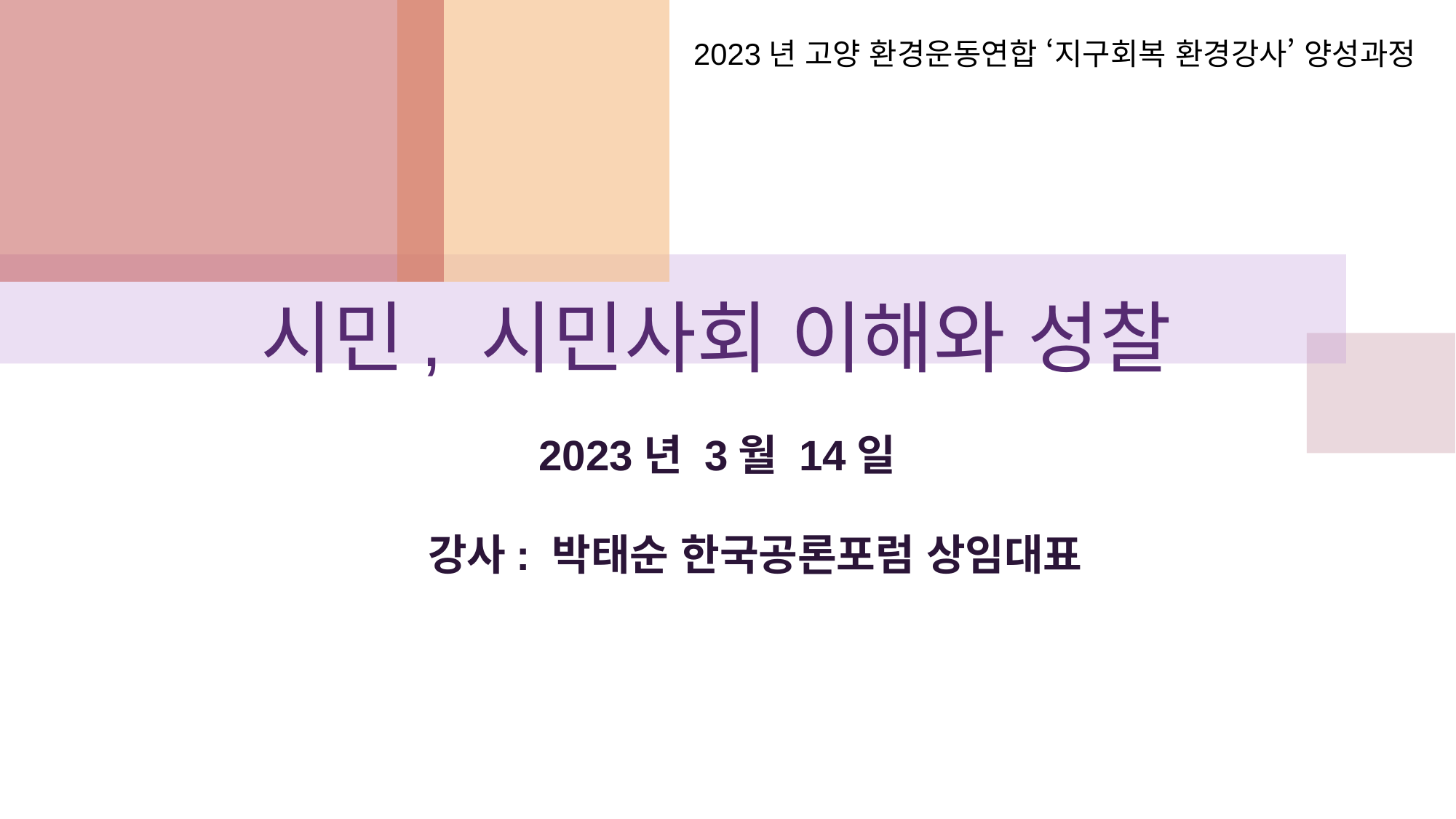

2023년 고양 환경운동연합 ‘지구회복 환경강사’ 양성과정
# 시민, 시민사회 이해와 성찰
2023년 3월 14일
강사: 박태순 한국공론포럼 상임대표